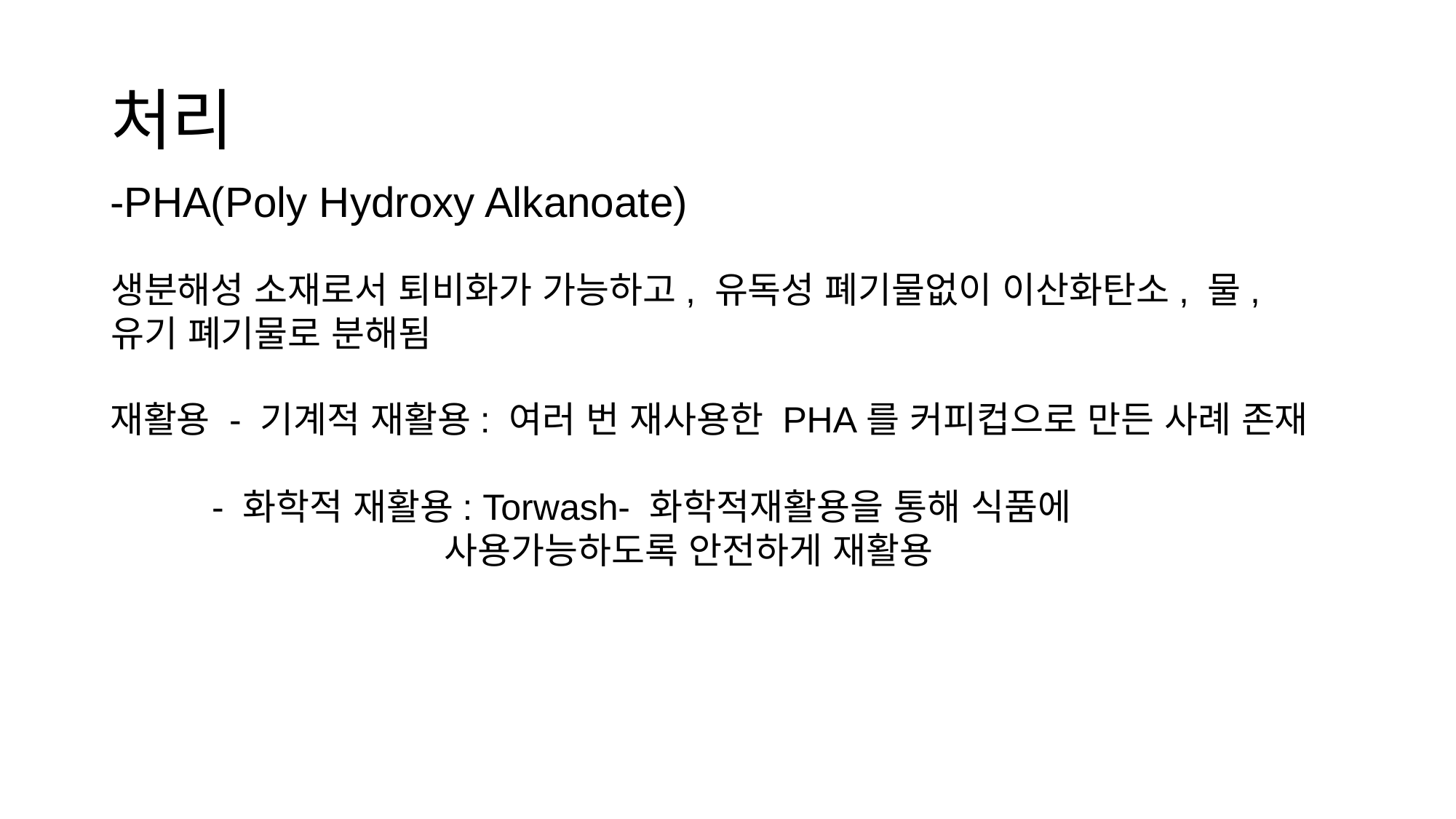

# 처리
-PHA(Poly Hydroxy Alkanoate)
생분해성 소재로서 퇴비화가 가능하고, 유독성 폐기물없이 이산화탄소, 물, 유기 폐기물로 분해됨
재활용 - 기계적 재활용: 여러 번 재사용한 PHA를 커피컵으로 만든 사례 존재

          - 화학적 재활용: Torwash- 화학적재활용을 통해 식품에
                                사용가능하도록 안전하게 재활용